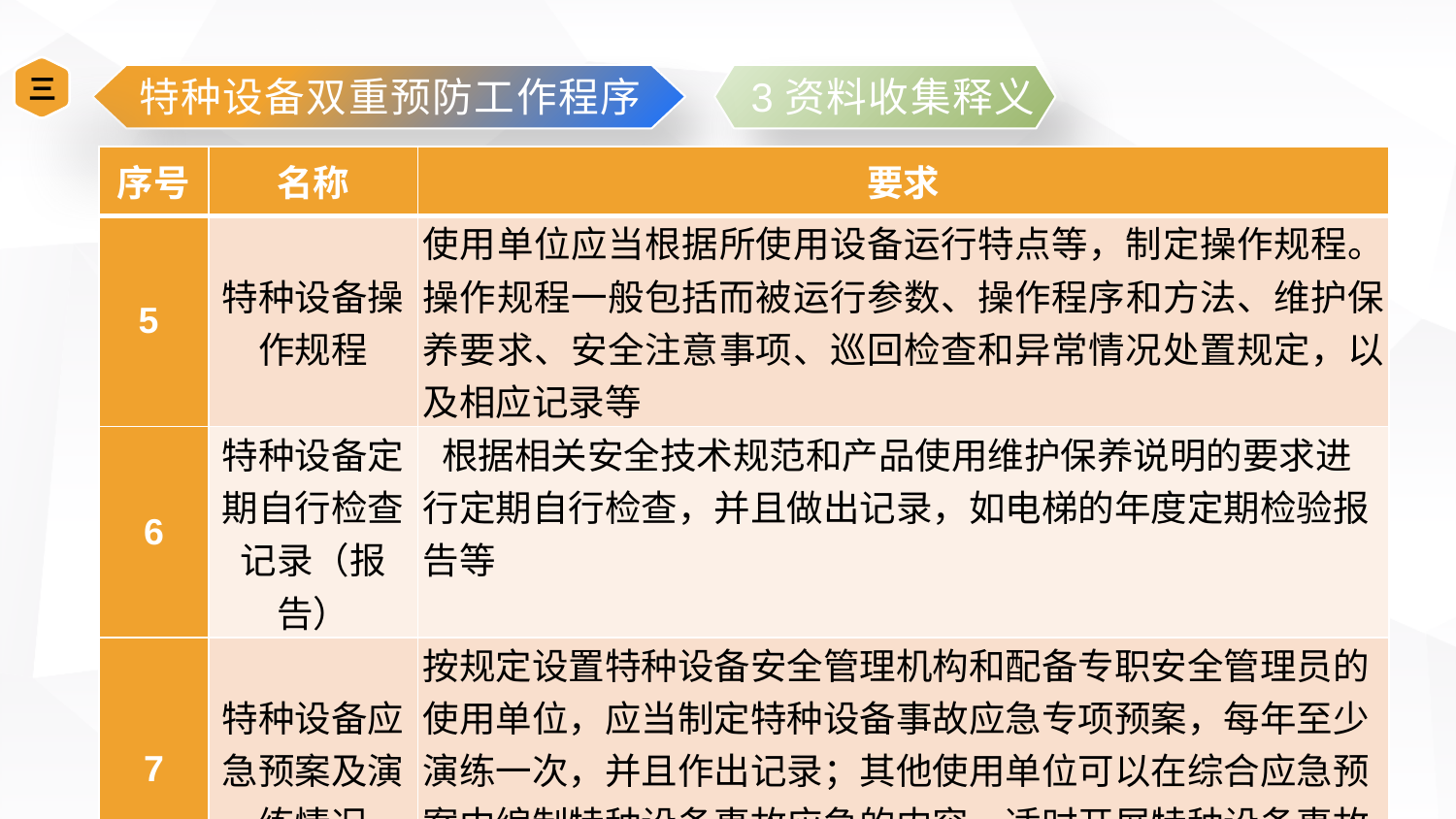

三

特种设备双重预防工作程序

3资料收集释义
| 序号 | 名称 | 要求 |
| --- | --- | --- |
| 5 | 特种设备操作规程 | 使用单位应当根据所使用设备运行特点等，制定操作规程。操作规程一般包括而被运行参数、操作程序和方法、维护保养要求、安全注意事项、巡回检查和异常情况处置规定，以及相应记录等 |
| 6 | 特种设备定期自行检查记录（报告） | 根据相关安全技术规范和产品使用维护保养说明的要求进行定期自行检查，并且做出记录，如电梯的年度定期检验报告等 |
| 7 | 特种设备应急预案及演练情况 | 按规定设置特种设备安全管理机构和配备专职安全管理员的使用单位，应当制定特种设备事故应急专项预案，每年至少演练一次，并且作出记录；其他使用单位可以在综合应急预案中编制特种设备事故应急的内容，适时开展特种设备事故应急演练，并且作出记录 |

46